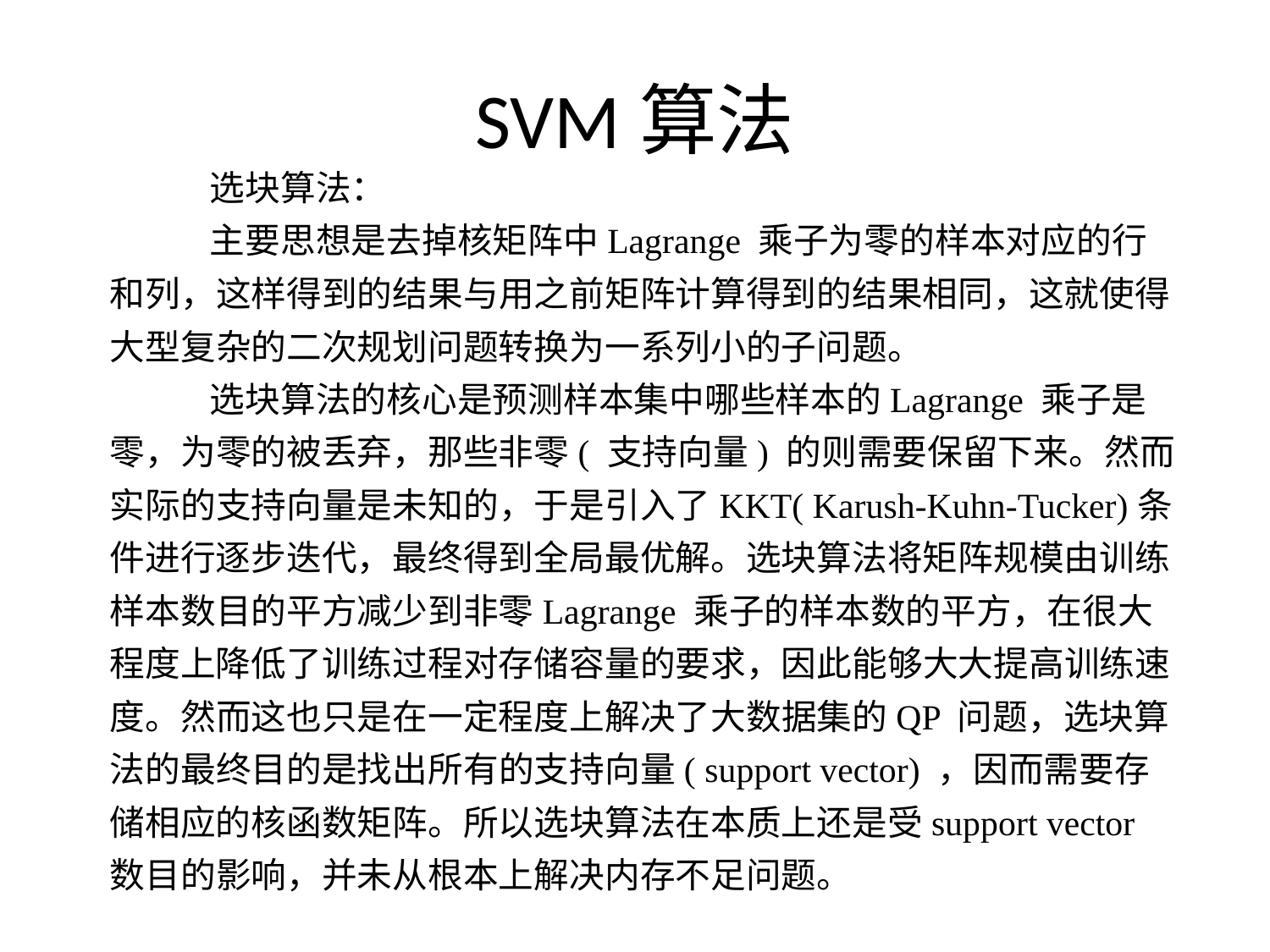

# SVM算法
选块算法：
主要思想是去掉核矩阵中Lagrange 乘子为零的样本对应的行和列，这样得到的结果与用之前矩阵计算得到的结果相同，这就使得大型复杂的二次规划问题转换为一系列小的子问题。
选块算法的核心是预测样本集中哪些样本的Lagrange 乘子是零，为零的被丢弃，那些非零( 支持向量) 的则需要保留下来。然而实际的支持向量是未知的，于是引入了KKT( Karush-Kuhn-Tucker)条件进行逐步迭代，最终得到全局最优解。选块算法将矩阵规模由训练样本数目的平方减少到非零Lagrange 乘子的样本数的平方，在很大程度上降低了训练过程对存储容量的要求，因此能够大大提高训练速度。然而这也只是在一定程度上解决了大数据集的QP 问题，选块算法的最终目的是找出所有的支持向量( support vector) ，因而需要存储相应的核函数矩阵。所以选块算法在本质上还是受support vector 数目的影响，并未从根本上解决内存不足问题。